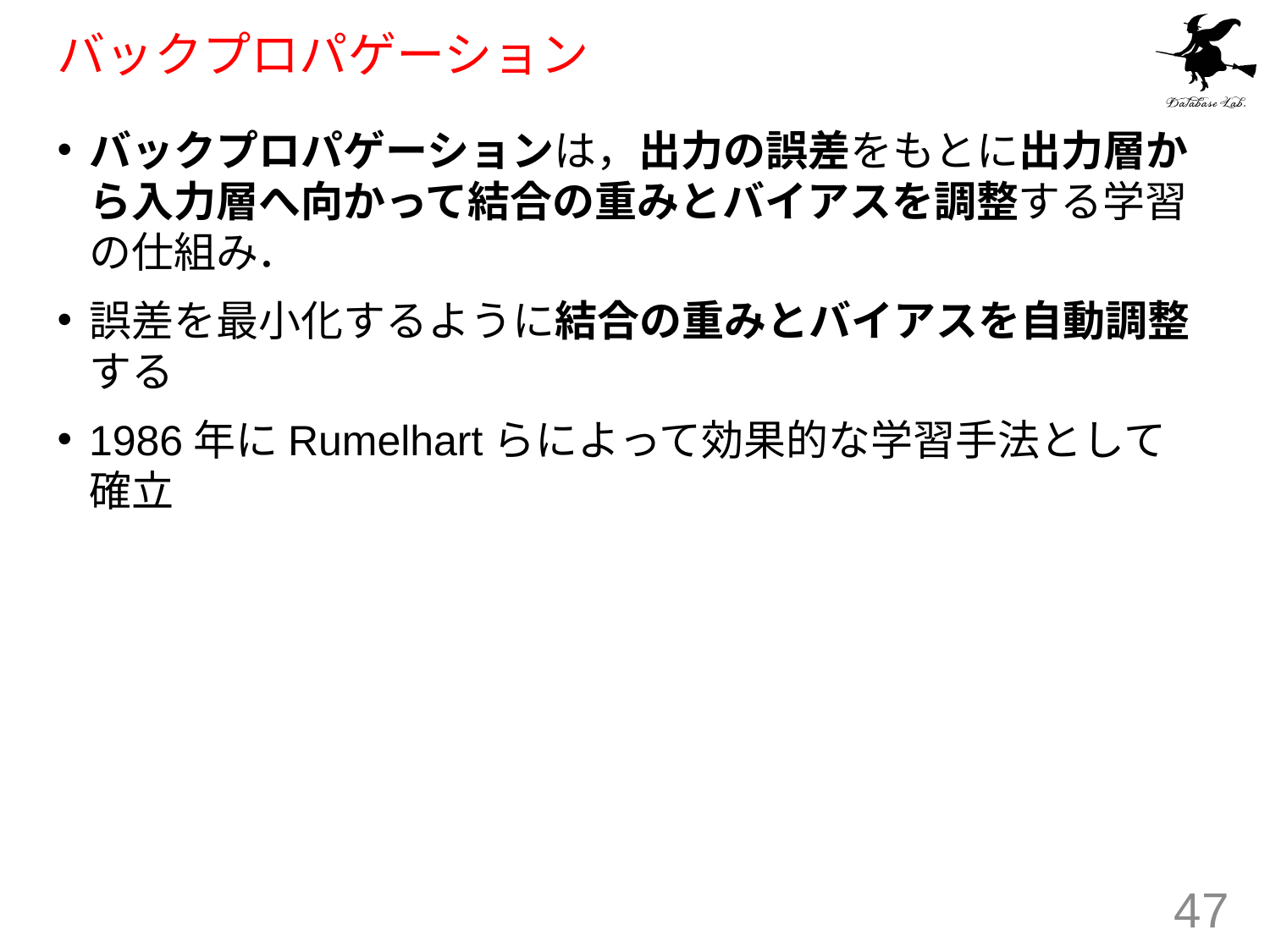

# バックプロパゲーション
バックプロパゲーションは，出力の誤差をもとに出力層から入力層へ向かって結合の重みとバイアスを調整する学習の仕組み．
誤差を最小化するように結合の重みとバイアスを自動調整する
1986年にRumelhartらによって効果的な学習手法として確立
47